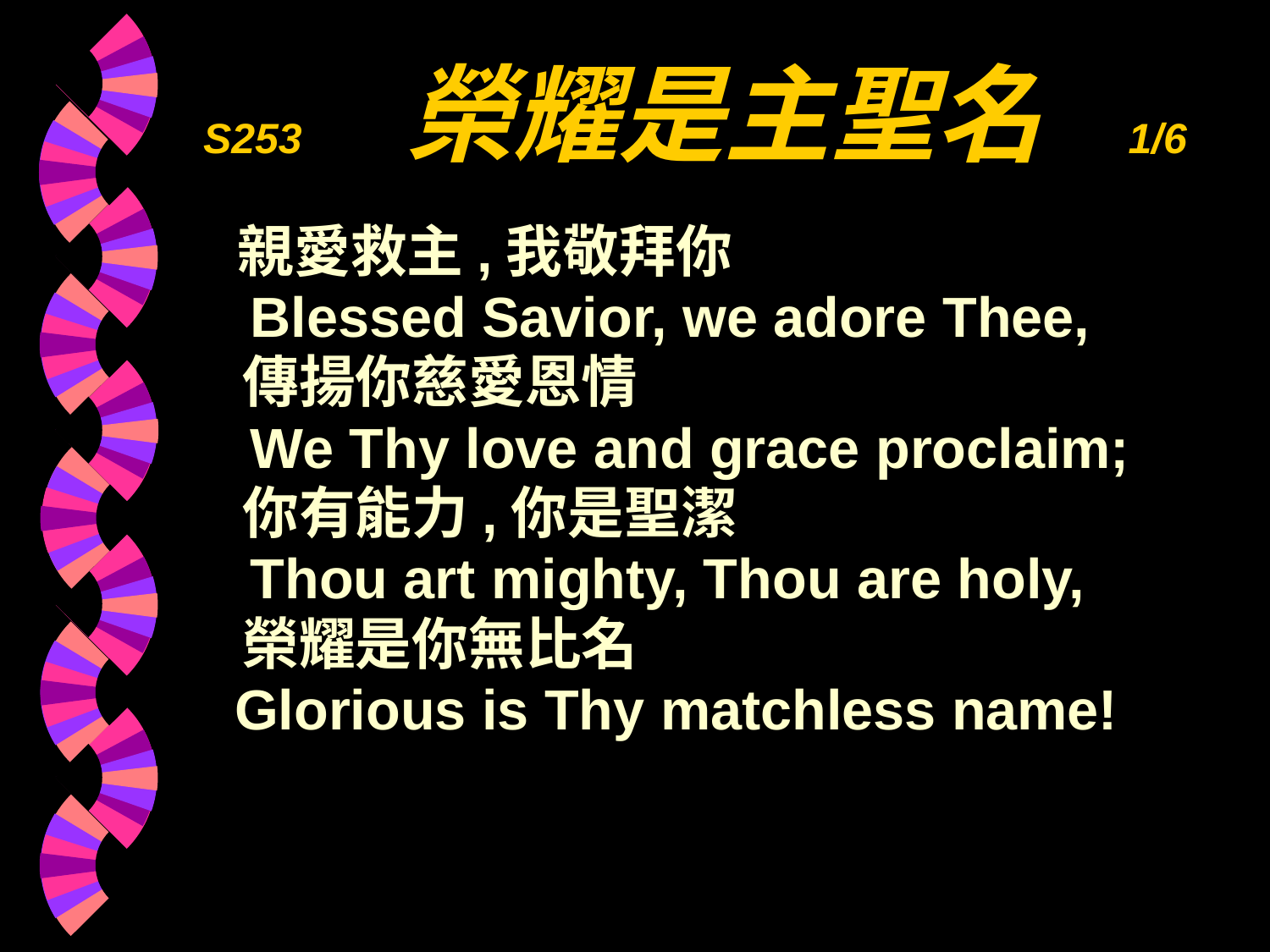

# S253        榮耀是主聖名        1/6
  親愛救主,我敬拜你
   Blessed Savior, we adore Thee,
  傳揚你慈愛恩情
   We Thy love and grace proclaim;
  你有能力,你是聖潔
   Thou art mighty, Thou are holy,
  榮耀是你無比名
  Glorious is Thy matchless name!